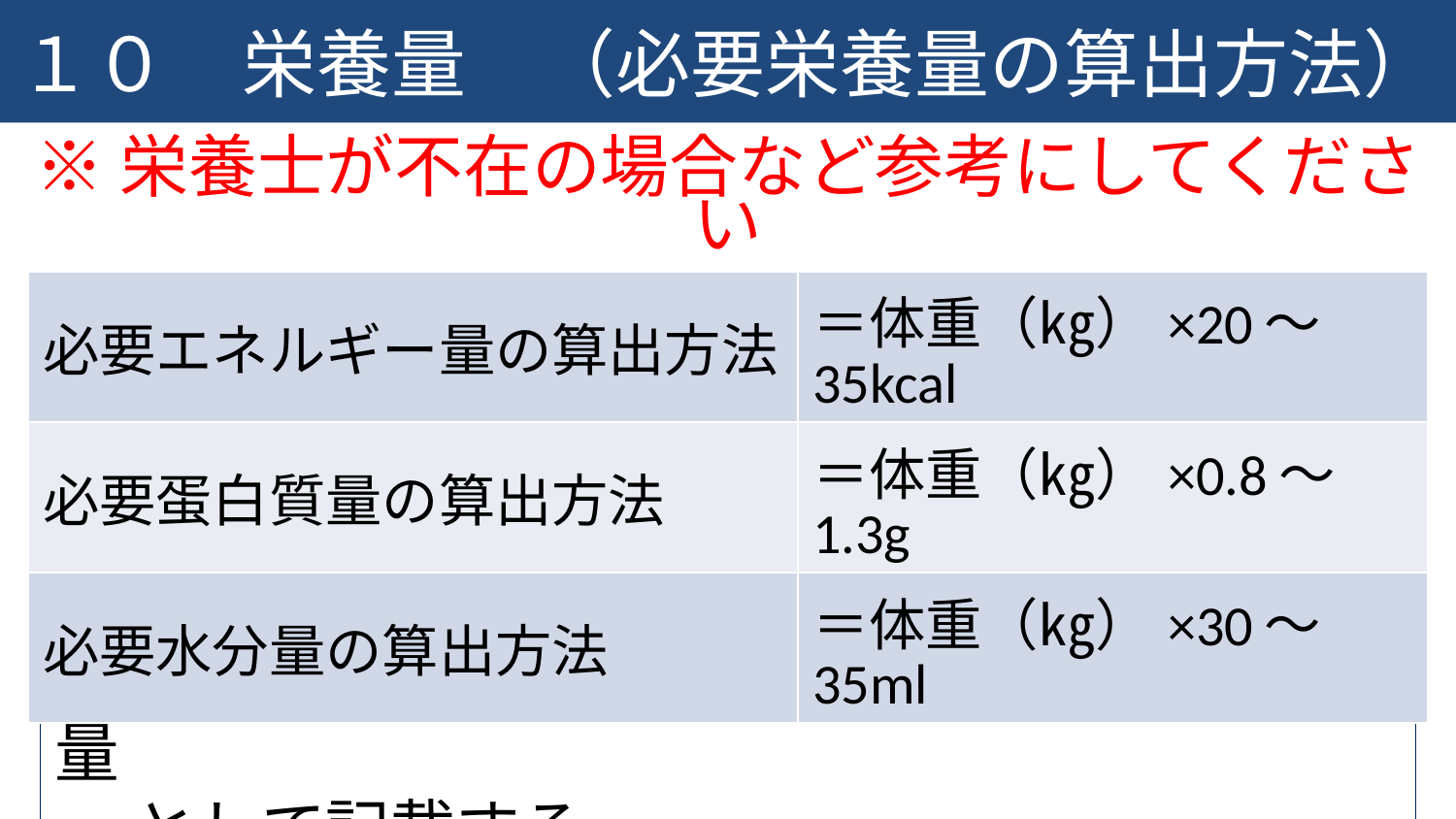

# １０　栄養量　（必要栄養量の算出方法）
※栄養士が不在の場合など参考にしてください
| 必要エネルギー量の算出方法 | ＝体重（㎏）×20～35kcal |
| --- | --- |
| 必要蛋白質量の算出方法 | ＝体重（㎏）×0.8～1.3g |
| 必要水分量の算出方法 | ＝体重（㎏）×30～35ml |
※制限指示がある場合は，その指示量を必要量
　 として記載する．